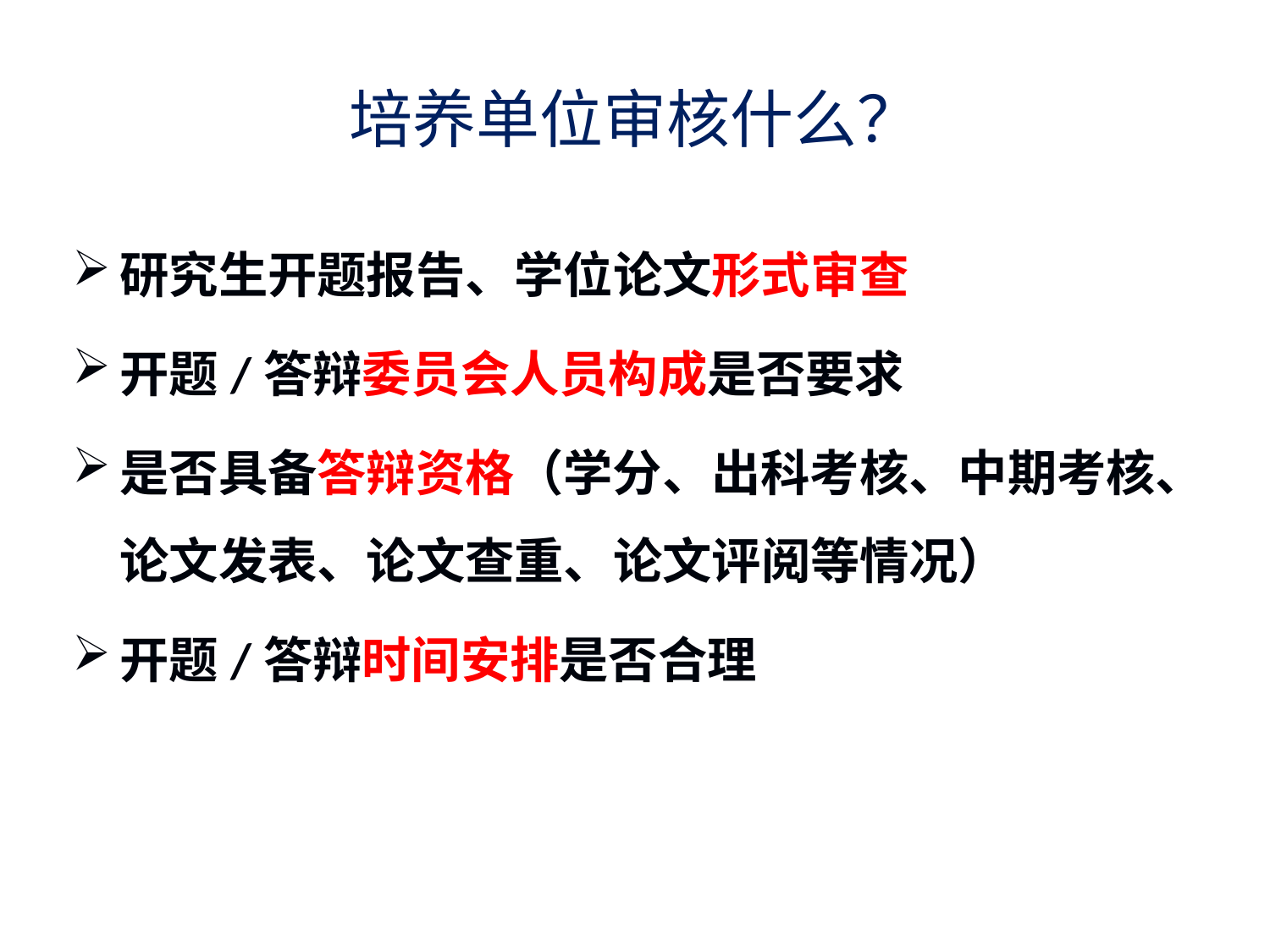

# 培养单位审核什么？
研究生开题报告、学位论文形式审查
开题/答辩委员会人员构成是否要求
是否具备答辩资格（学分、出科考核、中期考核、论文发表、论文查重、论文评阅等情况）
开题/答辩时间安排是否合理